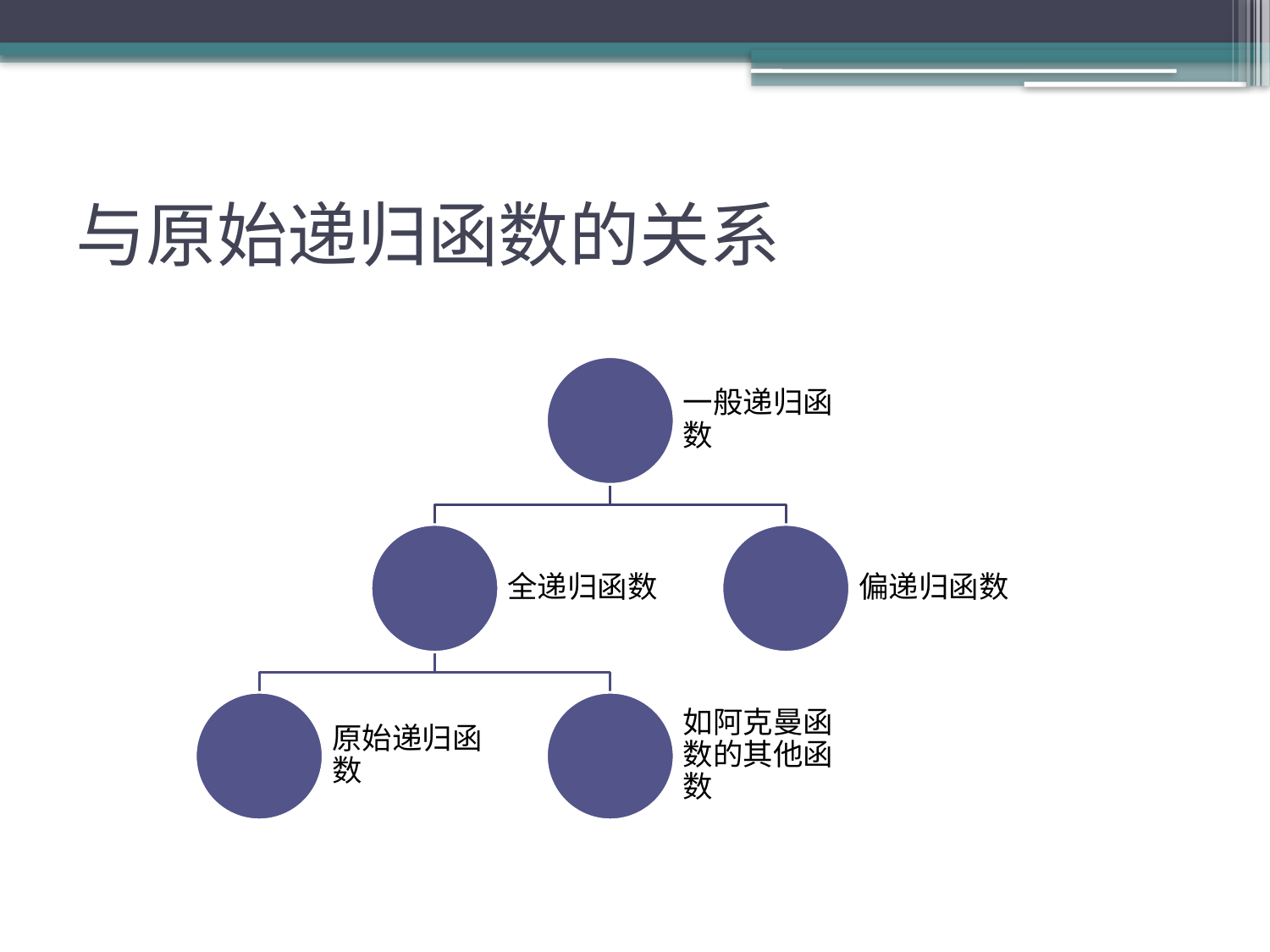

# 与原始递归函数的关系
一般递归函数
全递归函数
原始递归函数
如阿克曼函数的其他函数
偏递归函数